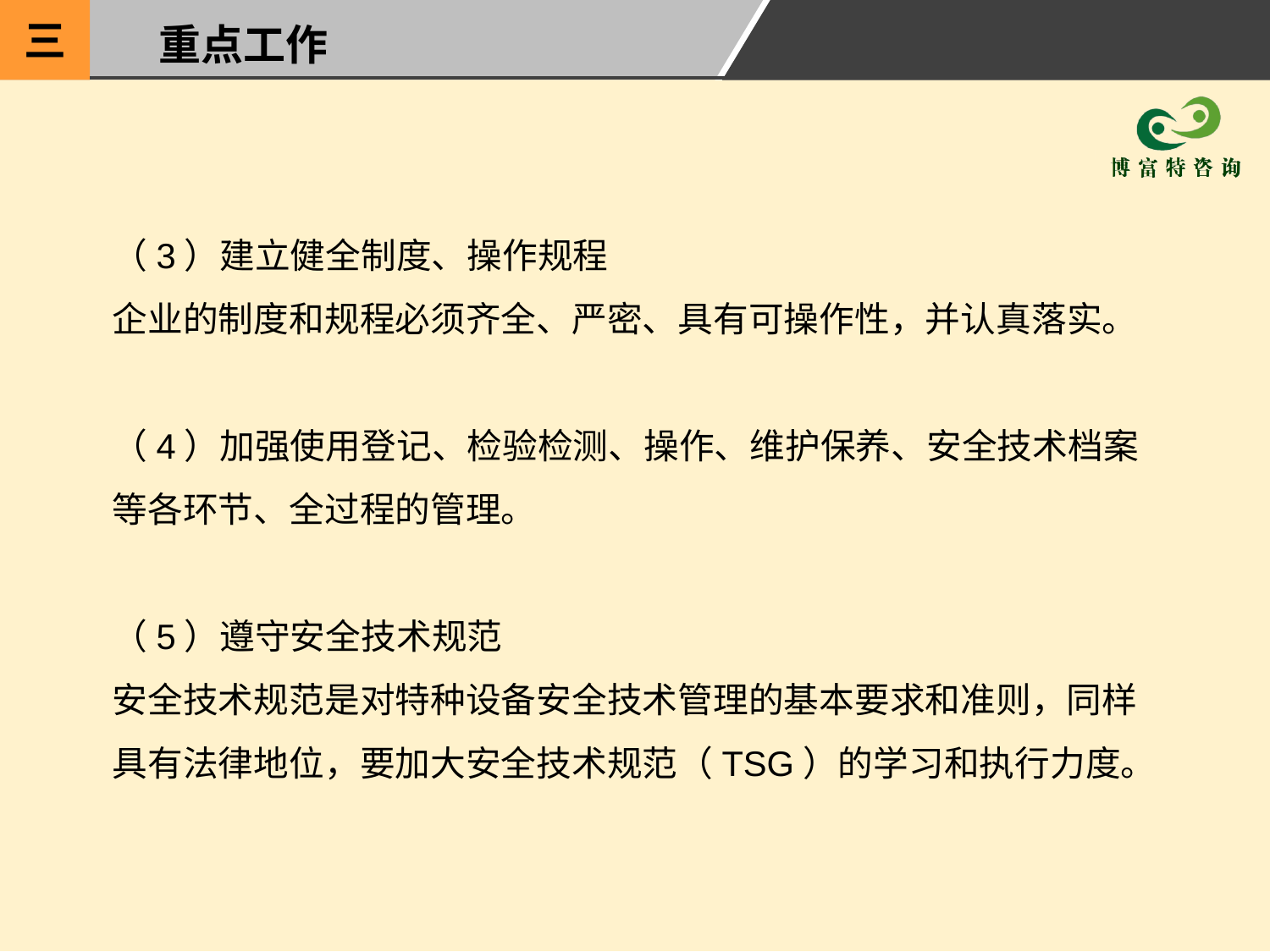

三
重点工作
（3）建立健全制度、操作规程
企业的制度和规程必须齐全、严密、具有可操作性，并认真落实。

（4）加强使用登记、检验检测、操作、维护保养、安全技术档案等各环节、全过程的管理。

（5）遵守安全技术规范
安全技术规范是对特种设备安全技术管理的基本要求和准则，同样具有法律地位，要加大安全技术规范（TSG）的学习和执行力度。